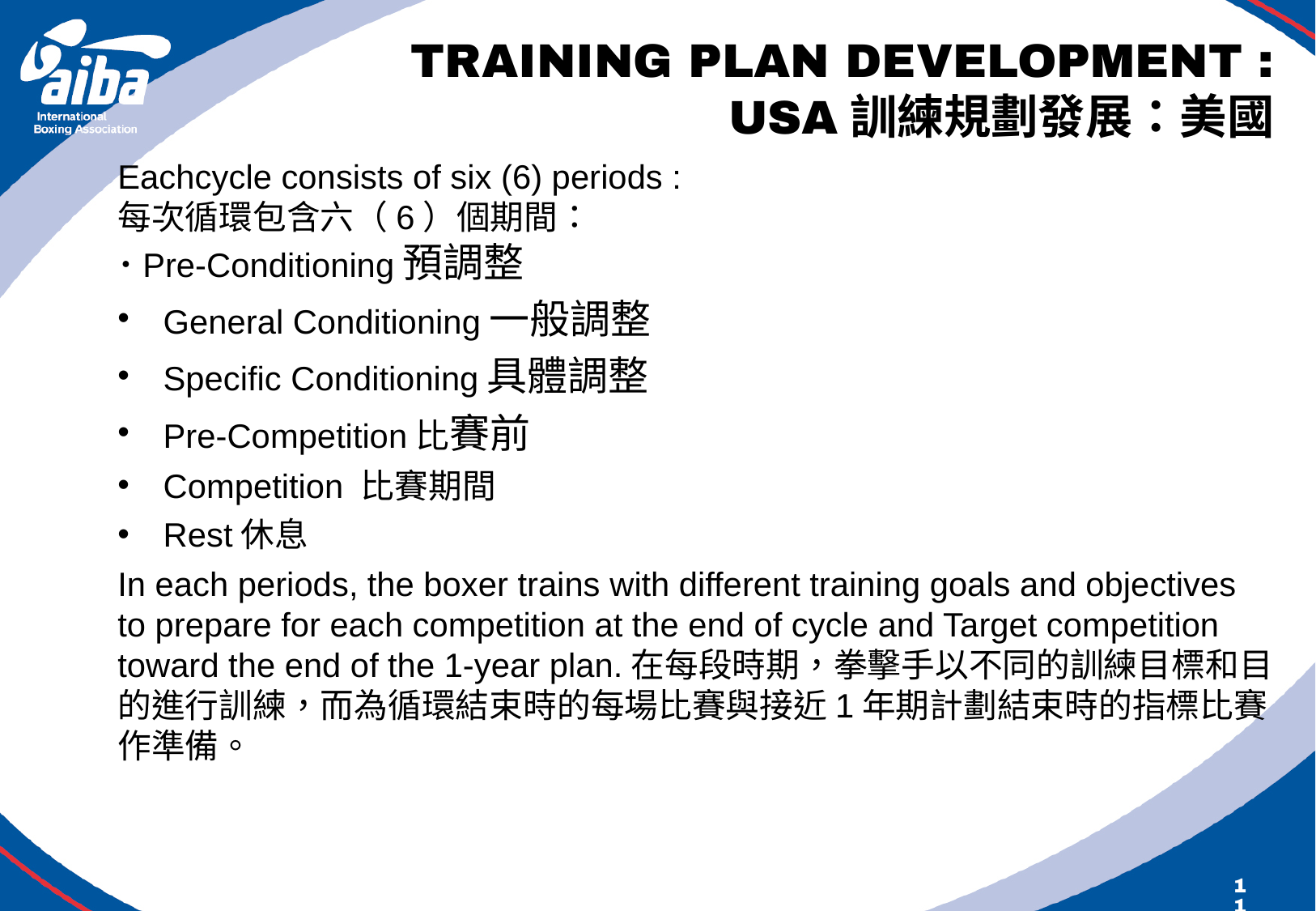

# TRAINING PLAN DEVELOPMENT : USA訓練規劃發展：美國
Eachcycle consists of six (6) periods :
每次循環包含六（6）個期間：
˙Pre-Conditioning預調整
General Conditioning一般調整
Specific Conditioning具體調整
Pre-Competition比賽前
Competition 比賽期間
Rest休息
In each periods, the boxer trains with different training goals and objectives to prepare for each competition at the end of cycle and Target competition toward the end of the 1-year plan.在每段時期，拳擊手以不同的訓練目標和目的進行訓練，而為循環結束時的每場比賽與接近1年期計劃結束時的指標比賽作準備。
118